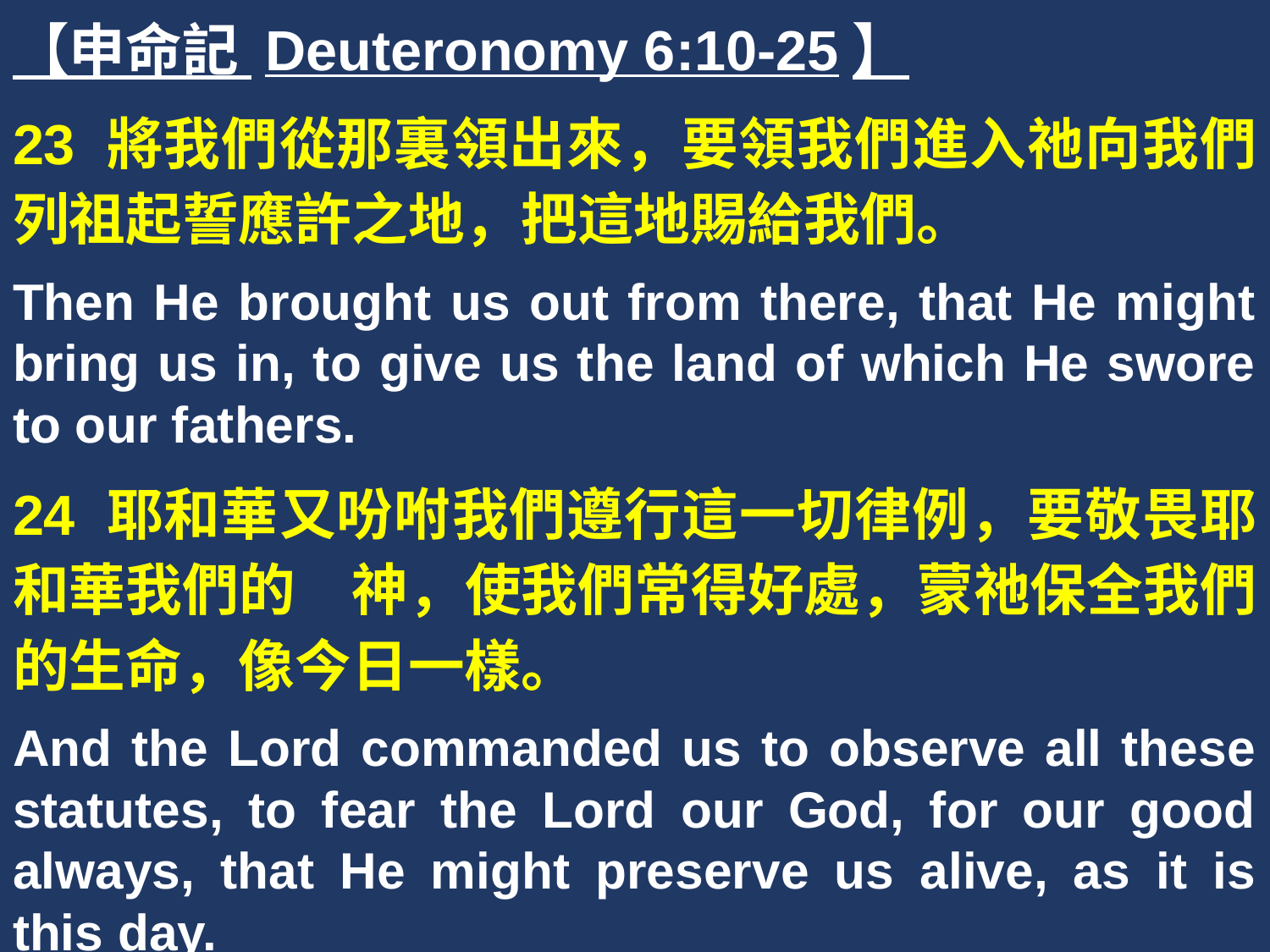

【申命記 Deuteronomy 6:10-25】
23 將我們從那裏領出來，要領我們進入祂向我們列祖起誓應許之地，把這地賜給我們。
Then He brought us out from there, that He might bring us in, to give us the land of which He swore to our fathers.
24 耶和華又吩咐我們遵行這一切律例，要敬畏耶和華我們的　神，使我們常得好處，蒙祂保全我們的生命，像今日一樣。
And the Lord commanded us to observe all these statutes, to fear the Lord our God, for our good always, that He might preserve us alive, as it is this day.